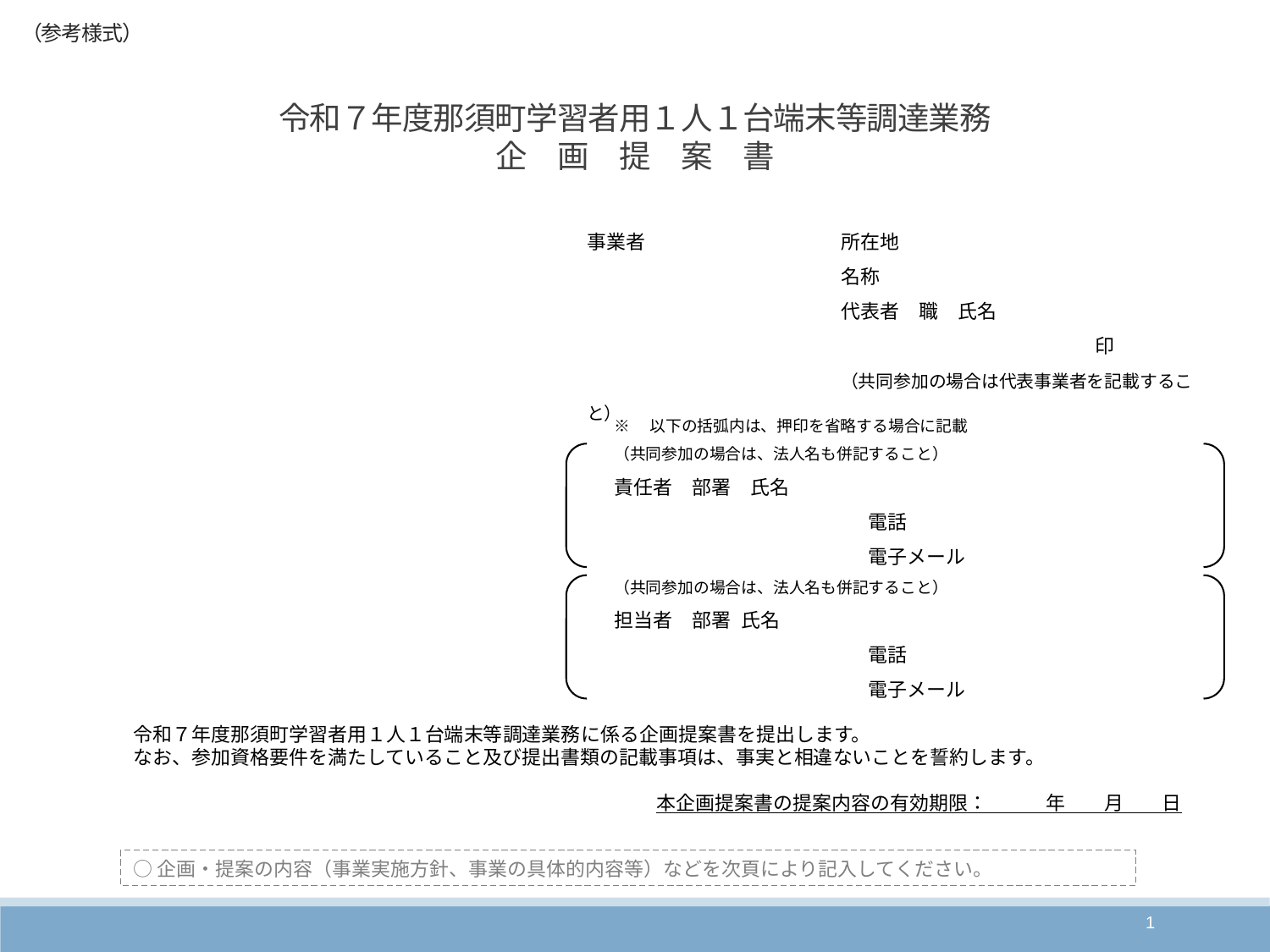

（参考様式）
令和７年度那須町学習者用１人１台端末等調達業務
企　画　提　案　書
事業者		所在地
		名称
		代表者　職　氏名					印
		（共同参加の場合は代表事業者を記載すること）
※　以下の括弧内は、押印を省略する場合に記載
（共同参加の場合は、法人名も併記すること）
責任者　部署　氏名
		電話
		電子メール
（共同参加の場合は、法人名も併記すること）
担当者　部署	氏名
		電話
		電子メール

令和７年度那須町学習者用１人１台端末等調達業務に係る企画提案書を提出します。
なお、参加資格要件を満たしていること及び提出書類の記載事項は、事実と相違ないことを誓約します。
本企画提案書の提案内容の有効期限：　　　年　　月　　日
○企画・提案の内容（事業実施方針、事業の具体的内容等）などを次頁により記入してください。
1